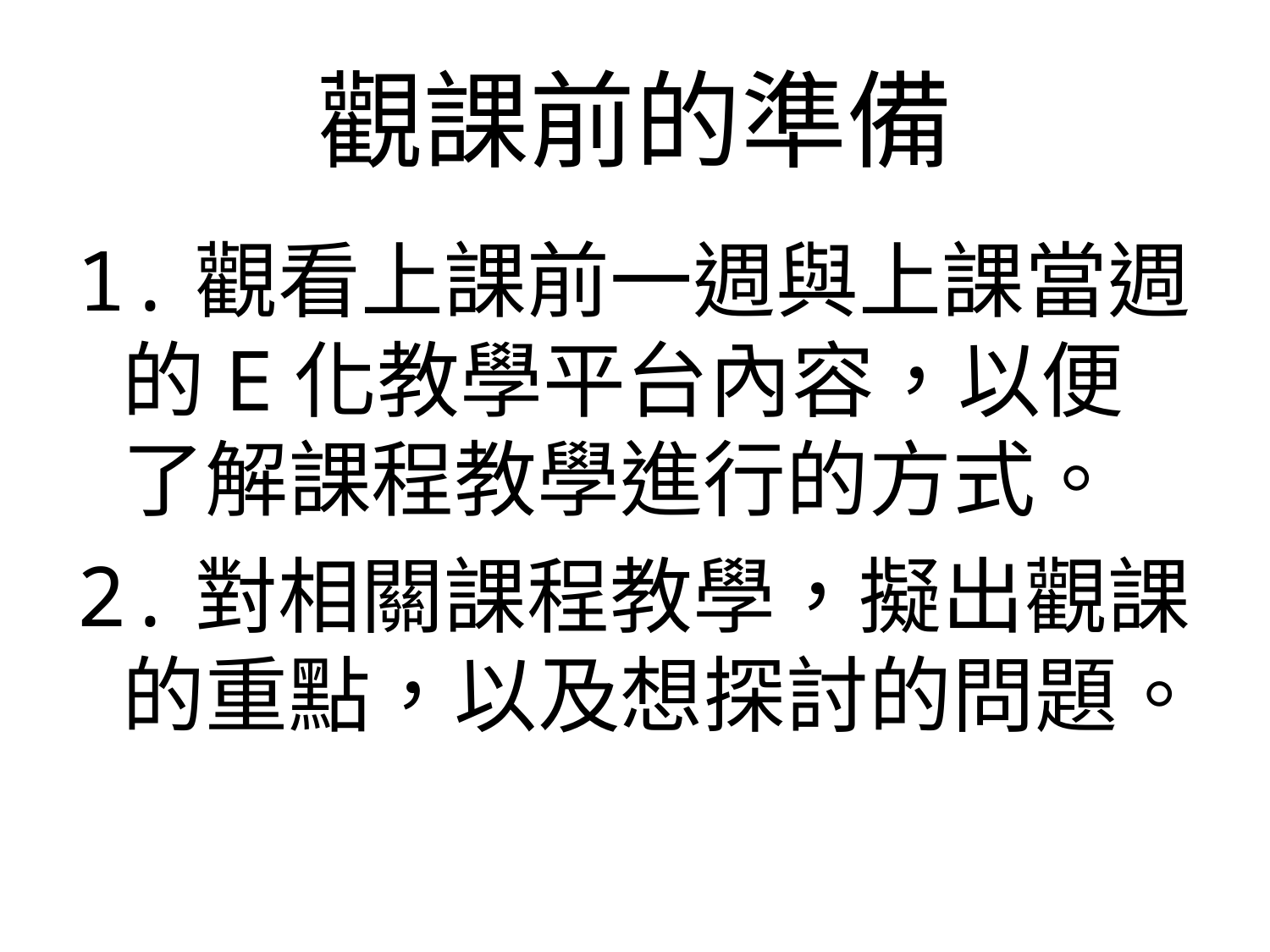

# 觀課前的準備
1.觀看上課前一週與上課當週的E化教學平台內容，以便了解課程教學進行的方式。
2.對相關課程教學，擬出觀課的重點，以及想探討的問題。